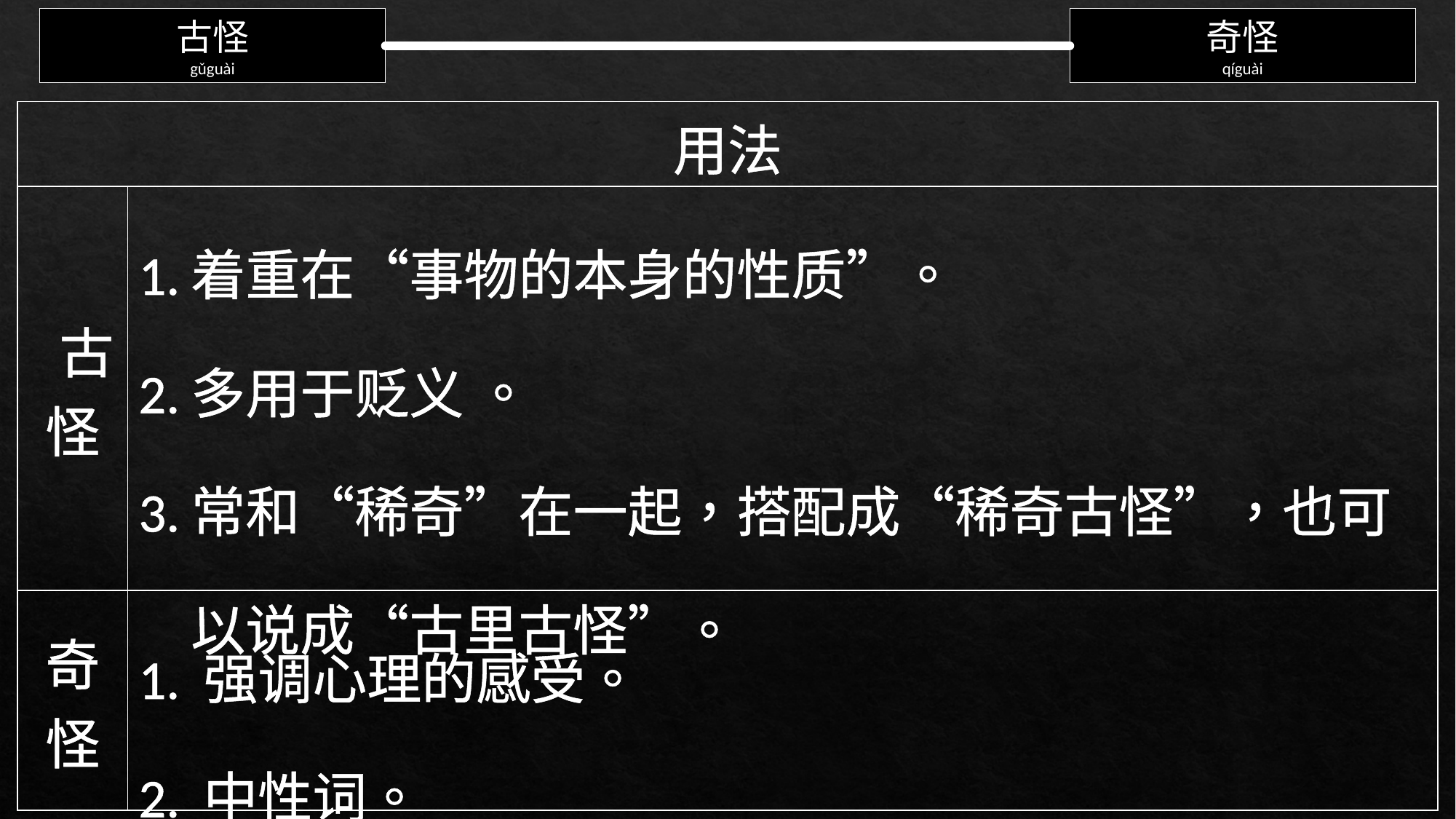

古怪
gǔguài
奇怪
qíguài
| 用法 |  |
| --- | --- |
| 古怪 | 1.着重在“事物的本身的性质”。 2.多用于贬义 。 3.常和“稀奇”在一起，搭配成“稀奇古怪”，也可 以说成“古里古怪”。 |
| 奇怪 | 1. 强调心理的感受。 2. 中性词。 |
|  |
| --- |